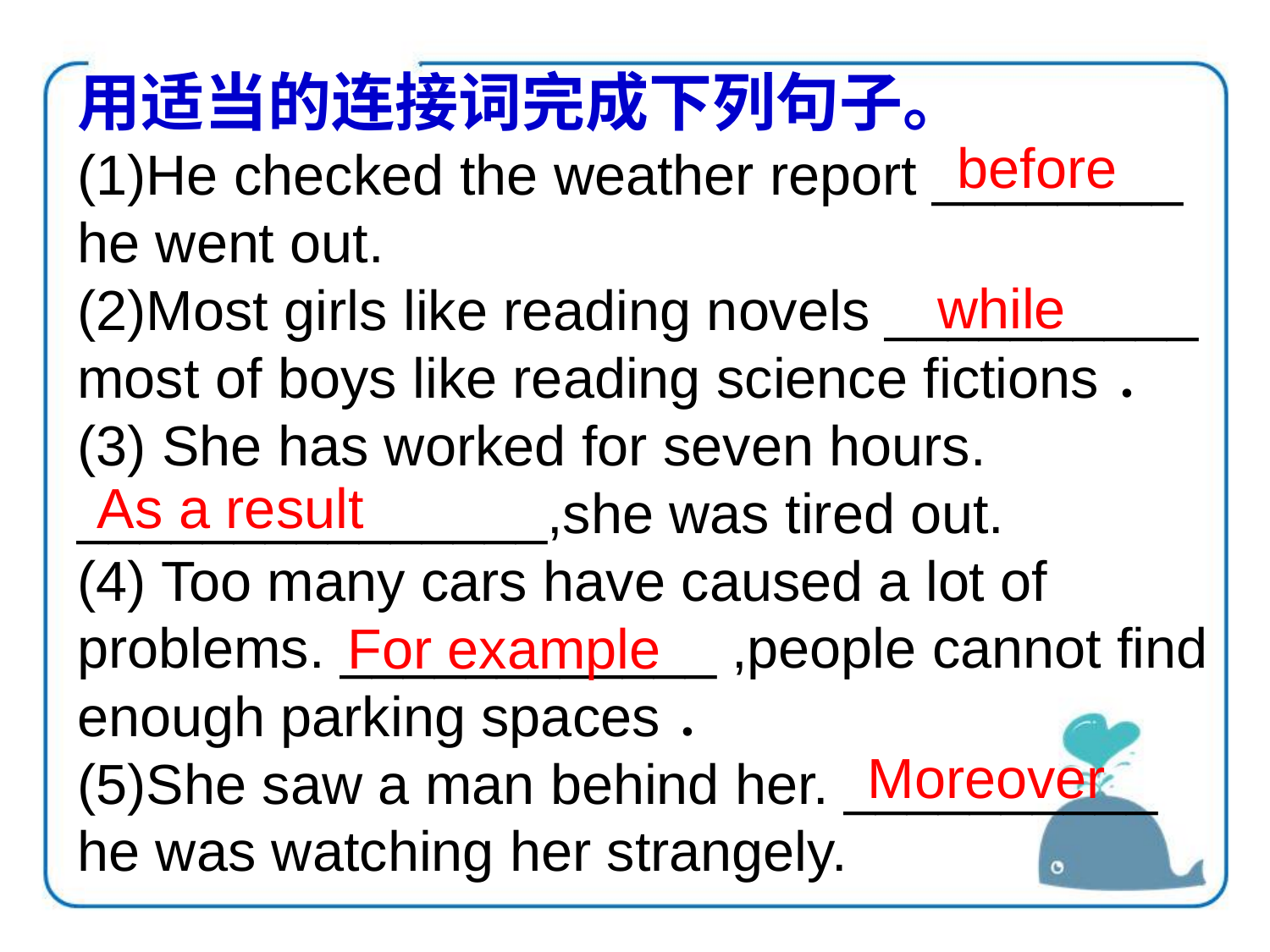

用适当的连接词完成下列句子。
(1)He checked the weather report ________
he went out.
(2)Most girls like reading novels __________ most of boys like reading science fictions．
(3) She has worked for seven hours. _______________,she was tired out.
(4) Too many cars have caused a lot of problems. ____________ ,people cannot find enough parking spaces．
(5)She saw a man behind her. __________ he was watching her strangely.
before
while
As a result
For example
Moreover